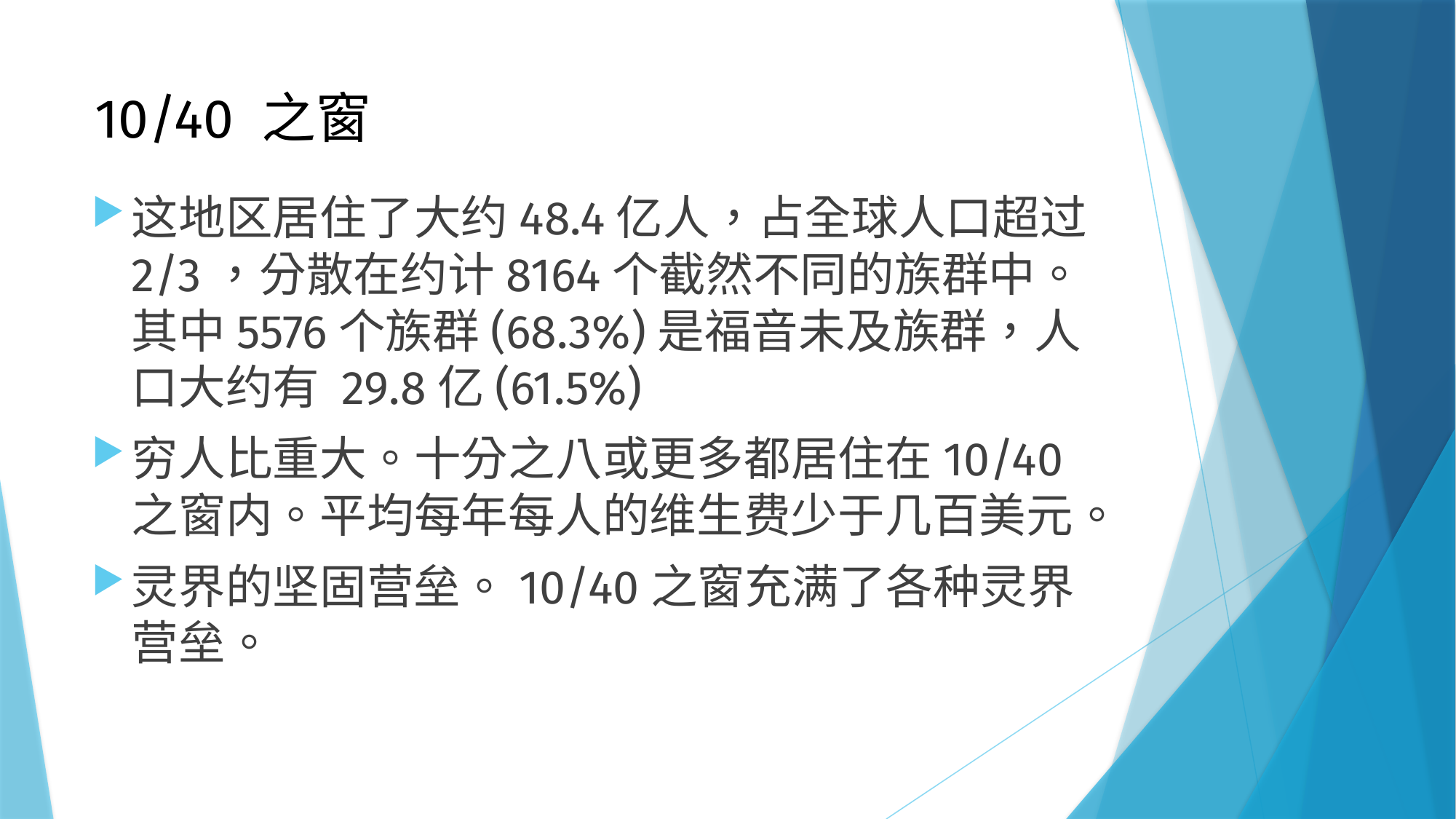

# 10/40 之窗
这地区居住了大约48.4亿人，占全球人口超过2/3，分散在约计8164个截然不同的族群中。其中5576个族群(68.3%)是福音未及族群，人口大约有 29.8亿(61.5%)
穷人比重大。十分之八或更多都居住在10/40之窗内。平均每年每人的维生费少于几百美元。
灵界的坚固营垒。10/40之窗充满了各种灵界营垒。